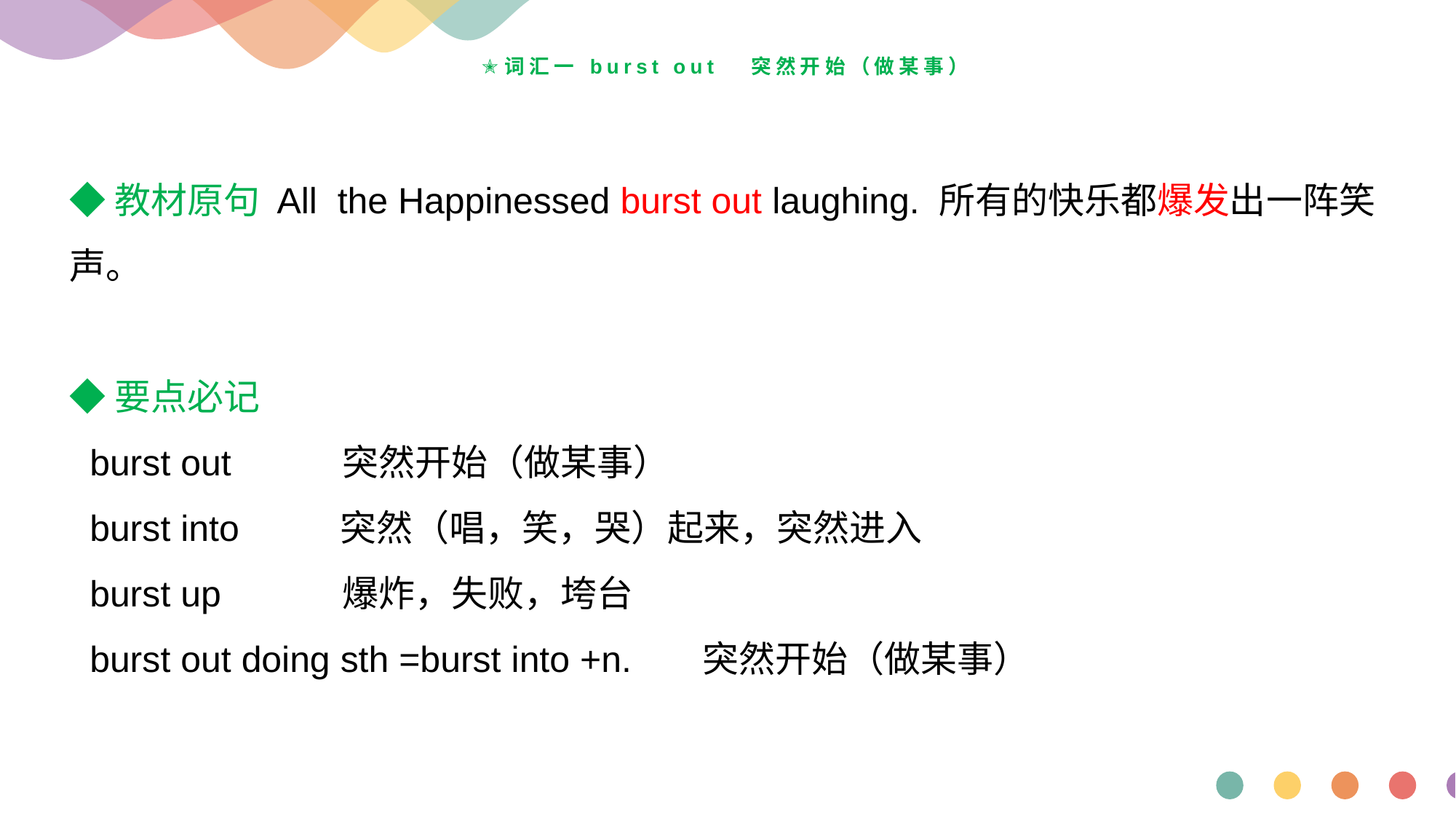

# ✭词汇一 burst out   突然开始（做某事）
◆教材原句 All  the Happinessed burst out laughing. 所有的快乐都爆发出一阵笑声。

◆要点必记
  burst out          突然开始（做某事）
  burst into         突然（唱，笑，哭）起来，突然进入
  burst up           爆炸，失败，垮台
  burst out doing sth =burst into +n.      突然开始（做某事）